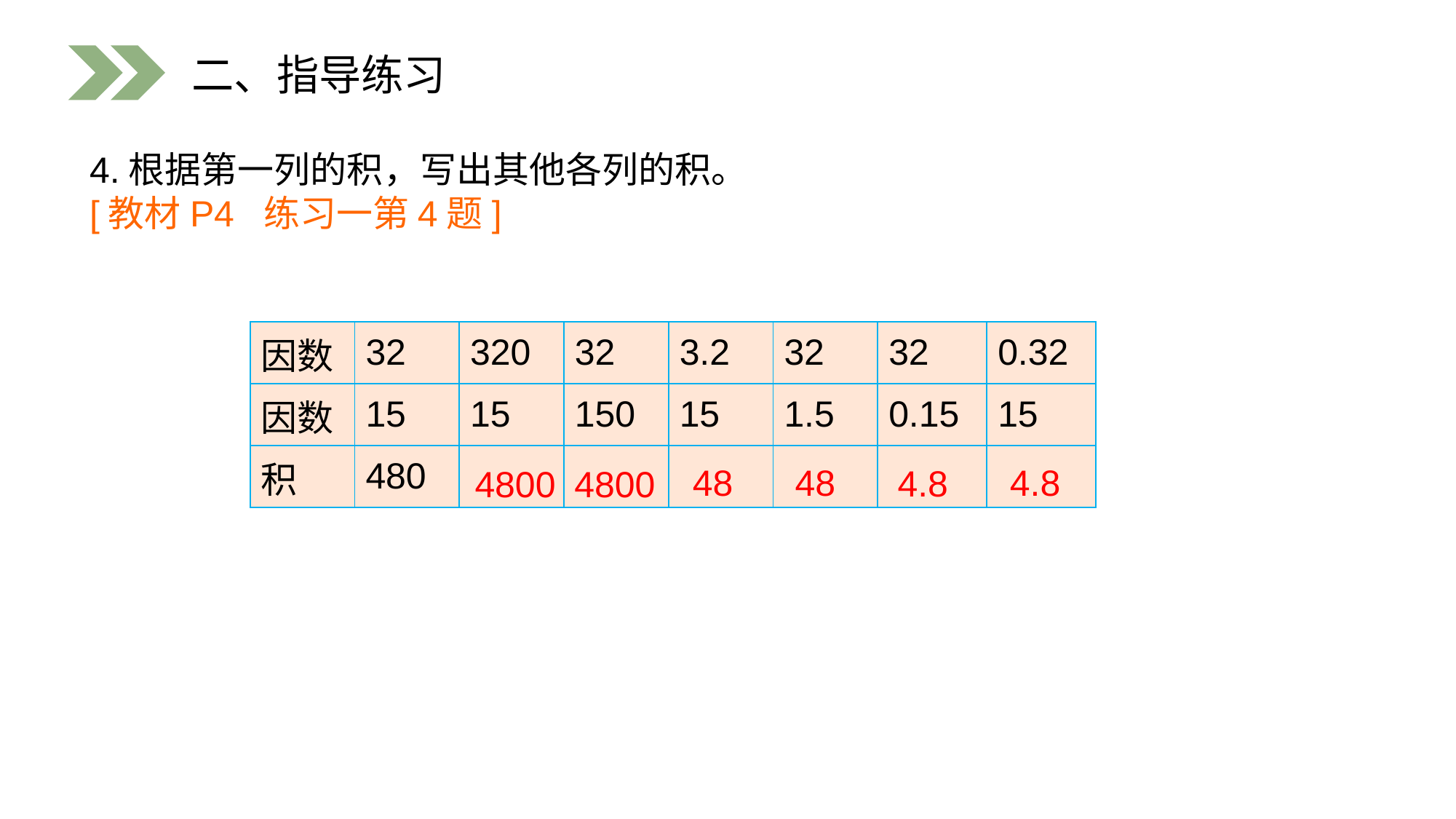

二、指导练习
4.根据第一列的积，写出其他各列的积。
[教材P4  练习一第4题]
| 因数 | 32 | 320 | 32 | 3.2 | 32 | 32 | 0.32 |
| --- | --- | --- | --- | --- | --- | --- | --- |
| 因数 | 15 | 15 | 150 | 15 | 1.5 | 0.15 | 15 |
| 积 | 480 |  |  |  |  |  |  |
48
4.8
48
4.8
4800
4800